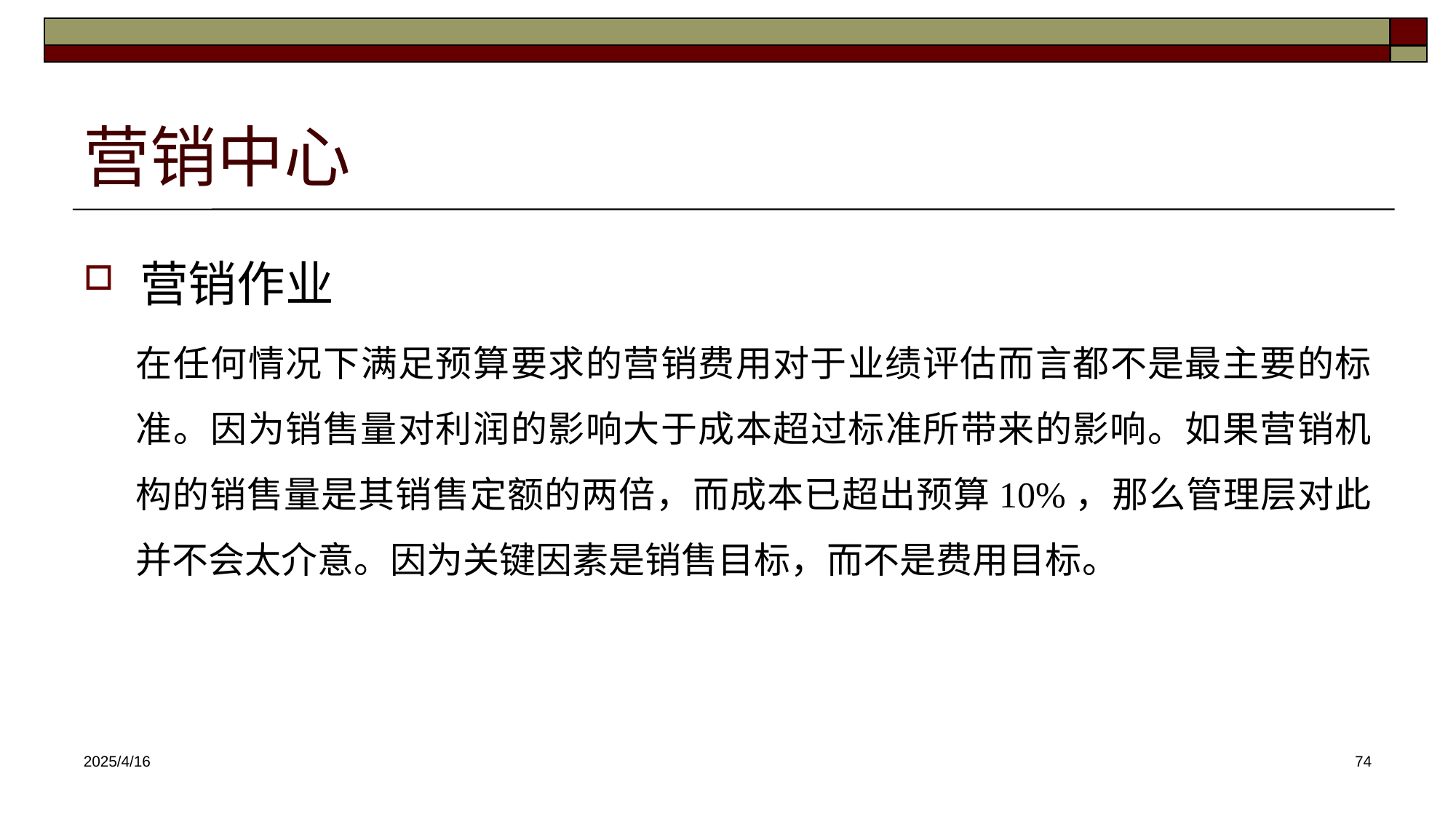

# 营销中心
营销作业
在任何情况下满足预算要求的营销费用对于业绩评估而言都不是最主要的标准。因为销售量对利润的影响大于成本超过标准所带来的影响。如果营销机构的销售量是其销售定额的两倍，而成本已超出预算10%，那么管理层对此并不会太介意。因为关键因素是销售目标，而不是费用目标。

2025/4/16
74